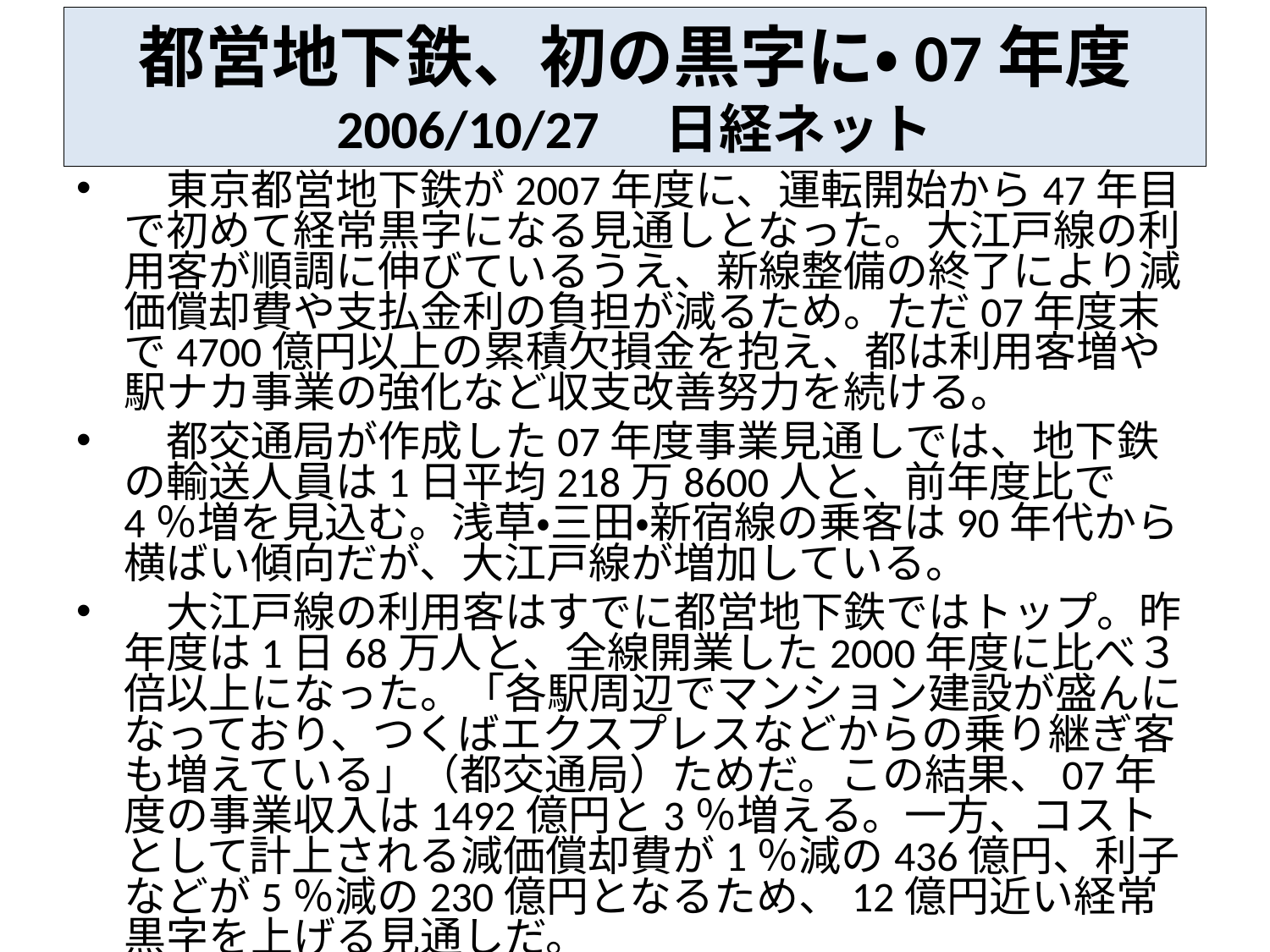

# 都営地下鉄、初の黒字に・07年度 2006/10/27　日経ネット
　東京都営地下鉄が2007年度に、運転開始から47年目で初めて経常黒字になる見通しとなった。大江戸線の利用客が順調に伸びているうえ、新線整備の終了により減価償却費や支払金利の負担が減るため。ただ07年度末で4700億円以上の累積欠損金を抱え、都は利用客増や駅ナカ事業の強化など収支改善努力を続ける。
　都交通局が作成した07年度事業見通しでは、地下鉄の輸送人員は1日平均218万8600人と、前年度比で4％増を見込む。浅草・三田・新宿線の乗客は90年代から横ばい傾向だが、大江戸線が増加している。
　大江戸線の利用客はすでに都営地下鉄ではトップ。昨年度は1日68万人と、全線開業した2000年度に比べ３倍以上になった。「各駅周辺でマンション建設が盛んになっており、つくばエクスプレスなどからの乗り継ぎ客も増えている」（都交通局）ためだ。この結果、07年度の事業収入は1492億円と3％増える。一方、コストとして計上される減価償却費が1％減の436億円、利子などが5％減の230億円となるため、12億円近い経常黒字を上げる見通しだ。